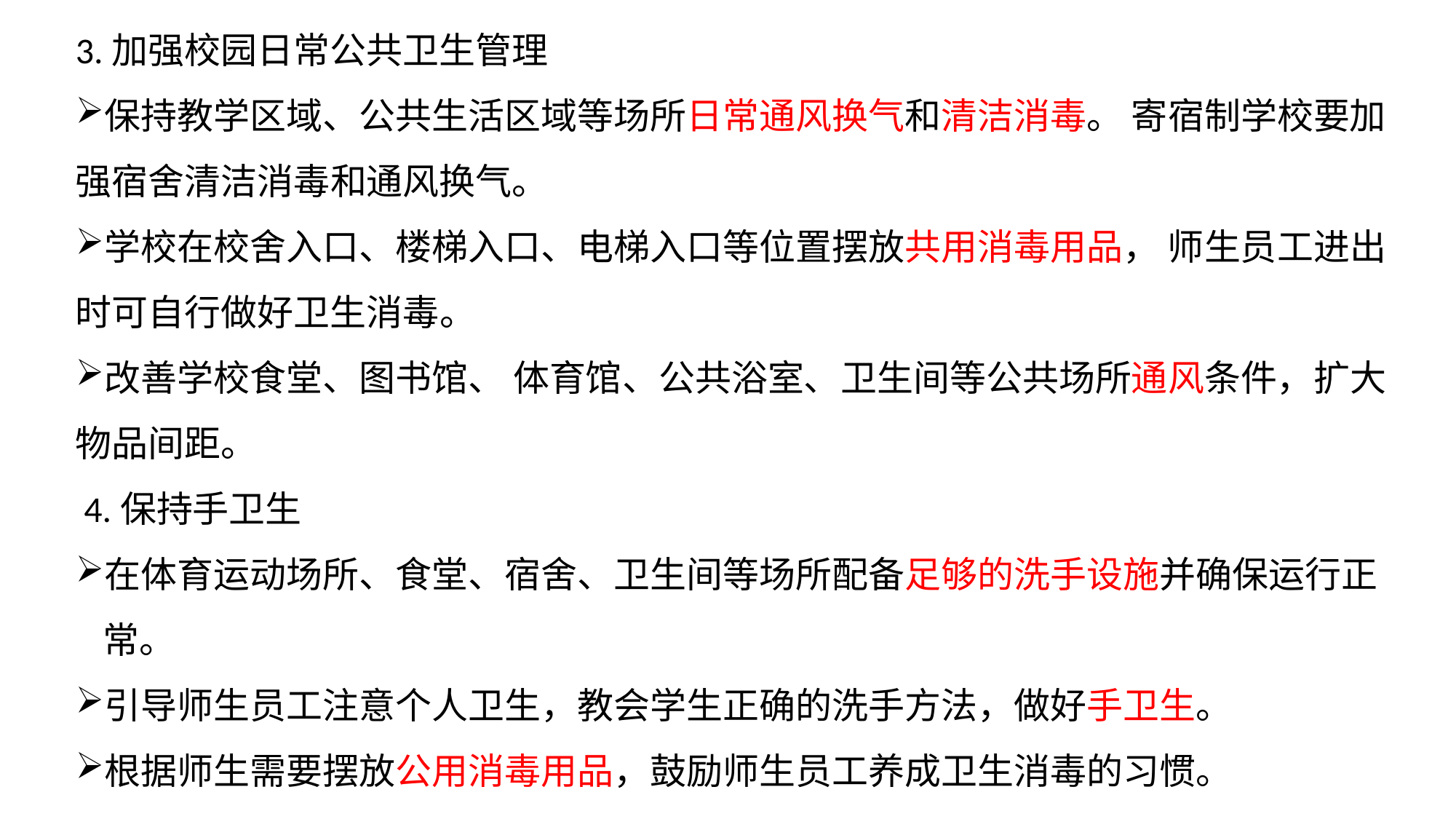

3.加强校园日常公共卫生管理
保持教学区域、公共生活区域等场所日常通风换气和清洁消毒。 寄宿制学校要加强宿舍清洁消毒和通风换气。
学校在校舍入口、楼梯入口、电梯入口等位置摆放共用消毒用品， 师生员工进出时可自行做好卫生消毒。
改善学校食堂、图书馆、 体育馆、公共浴室、卫生间等公共场所通风条件，扩大物品间距。
 4.保持手卫生
在体育运动场所、食堂、宿舍、卫生间等场所配备足够的洗手设施并确保运行正常。
引导师生员工注意个人卫生，教会学生正确的洗手方法，做好手卫生。
根据师生需要摆放公用消毒用品，鼓励师生员工养成卫生消毒的习惯。